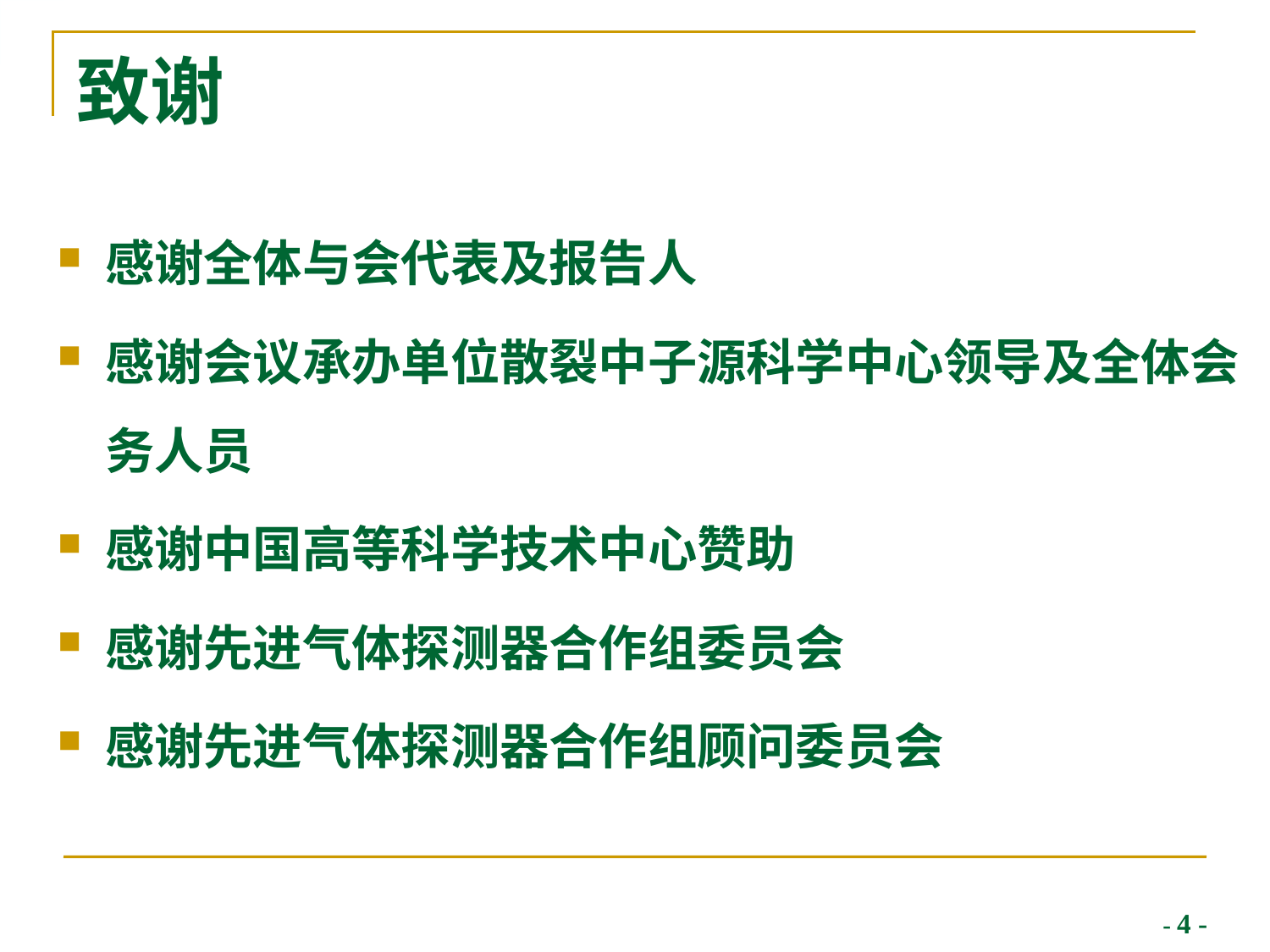

# 致谢
感谢全体与会代表及报告人
感谢会议承办单位散裂中子源科学中心领导及全体会务人员
感谢中国高等科学技术中心赞助
感谢先进气体探测器合作组委员会
感谢先进气体探测器合作组顾问委员会